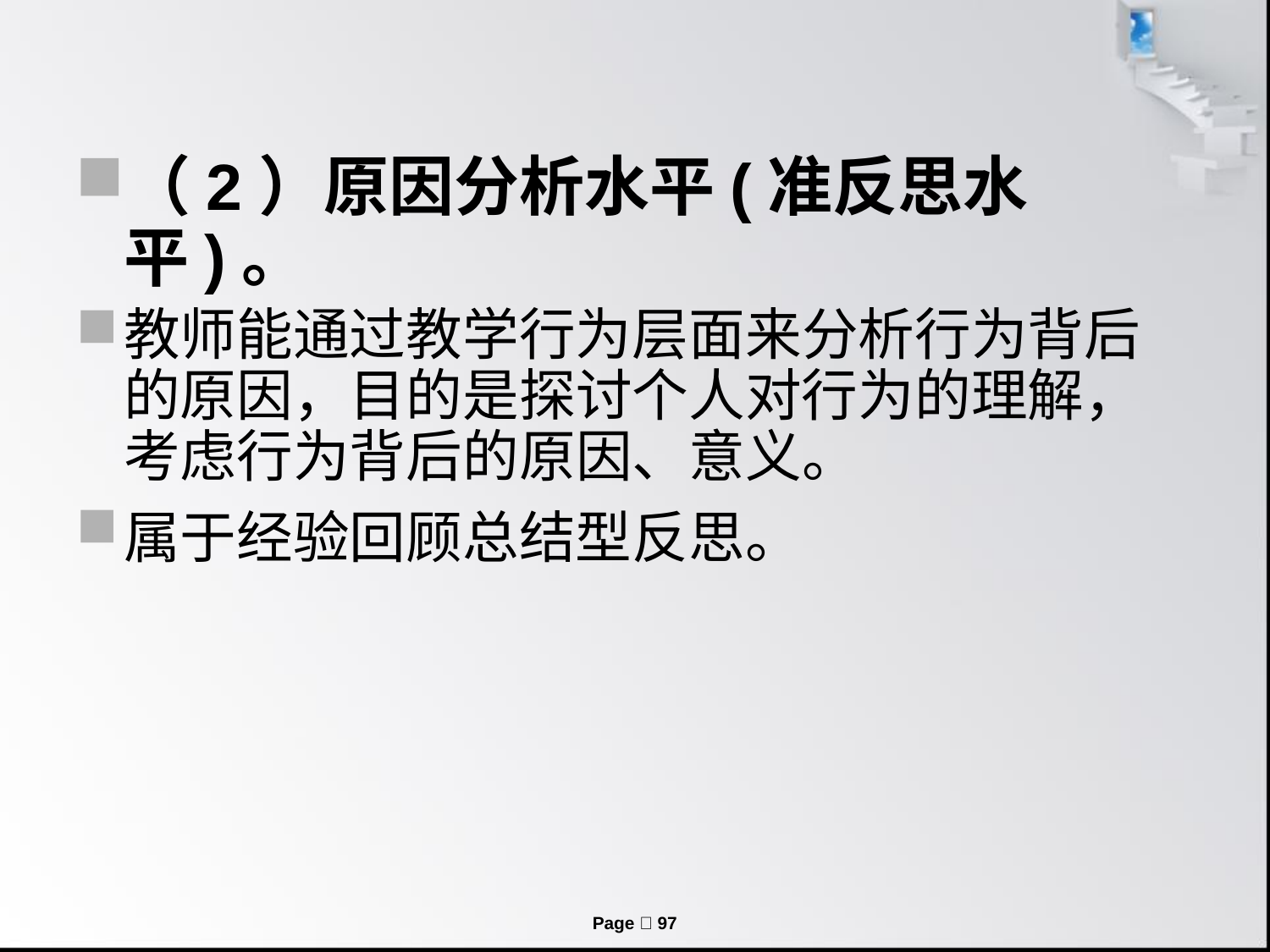

（2）原因分析水平(准反思水平)。
教师能通过教学行为层面来分析行为背后的原因，目的是探讨个人对行为的理解，考虑行为背后的原因、意义。
属于经验回顾总结型反思。